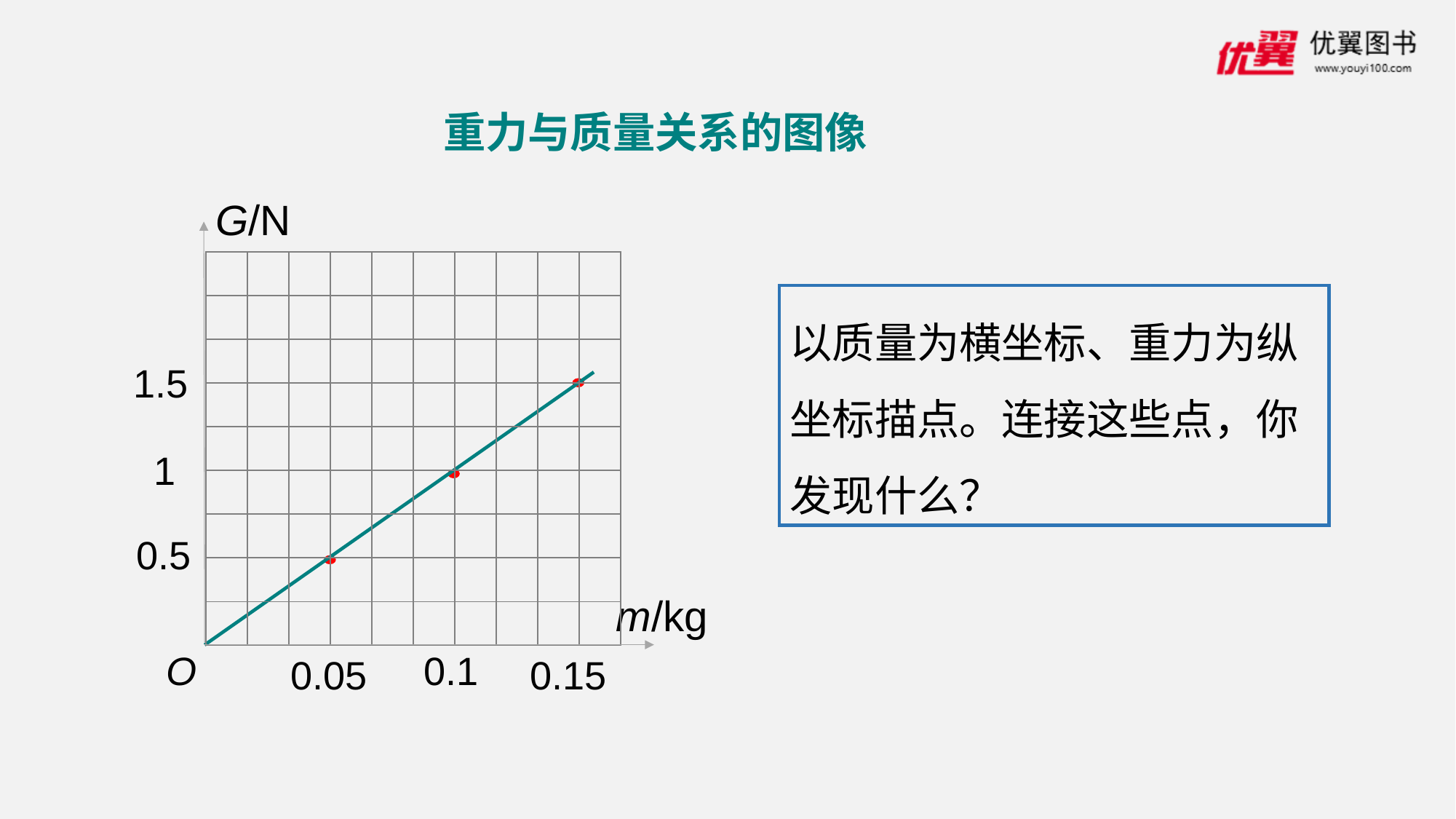

重力与质量关系的图像
G/N
|  |  |  |  |  |  |  |  |  |  |
| --- | --- | --- | --- | --- | --- | --- | --- | --- | --- |
|  |  |  |  |  |  |  |  |  |  |
|  |  |  |  |  |  |  |  |  |  |
|  |  |  |  |  |  |  |  |  |  |
|  |  |  |  |  |  |  |  |  |  |
|  |  |  |  |  |  |  |  |  |  |
|  |  |  |  |  |  |  |  |  |  |
|  |  |  |  |  |  |  |  |  |  |
|  |  |  |  |  |  |  |  |  |  |
以质量为横坐标、重力为纵坐标描点。连接这些点，你发现什么？
1.5

1

0.5

m/kg
0.1
O
0.05
0.15